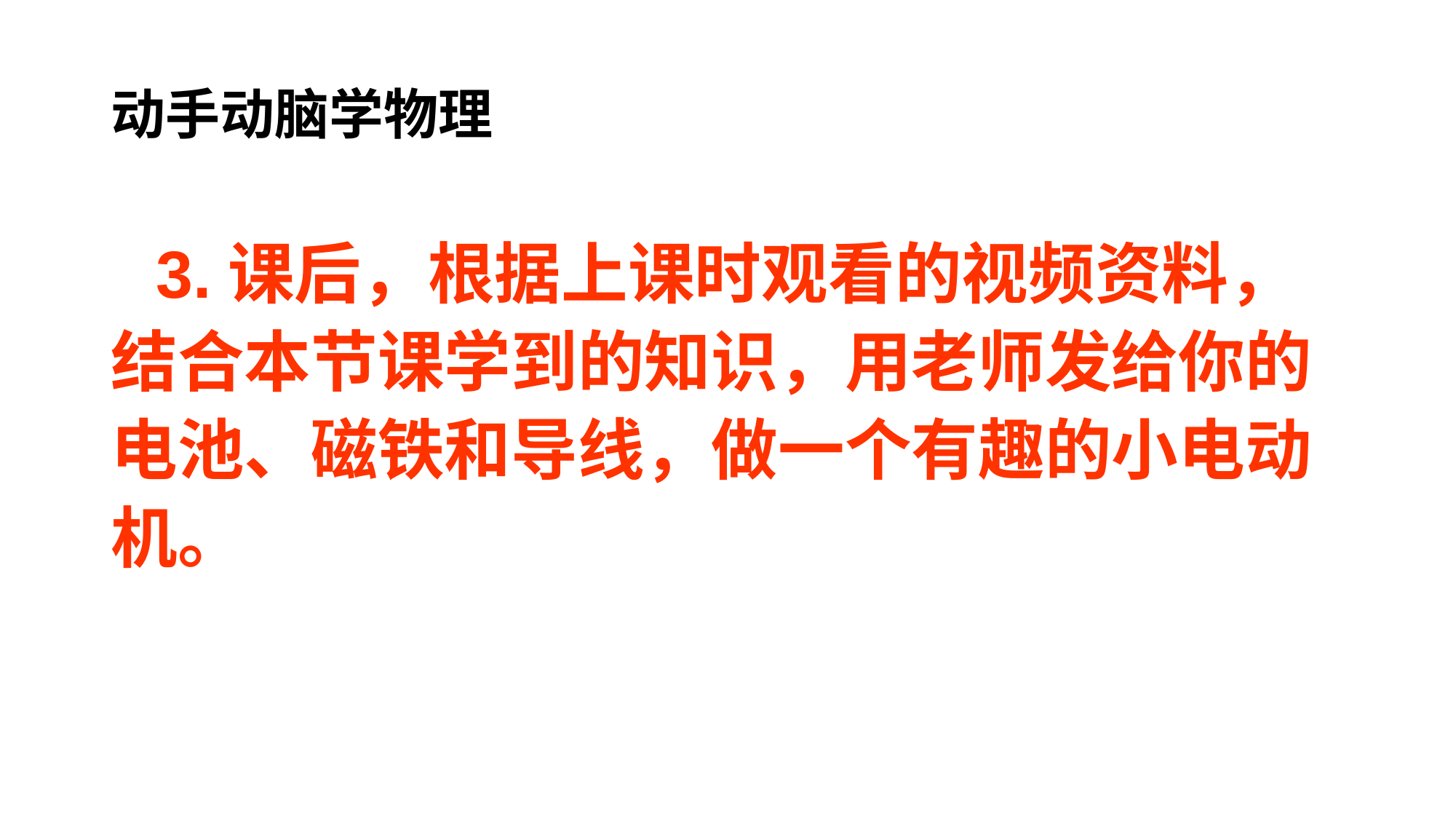

# 动手动脑学物理
   3.课后，根据上课时观看的视频资料，结合本节课学到的知识，用老师发给你的电池、磁铁和导线，做一个有趣的小电动机。